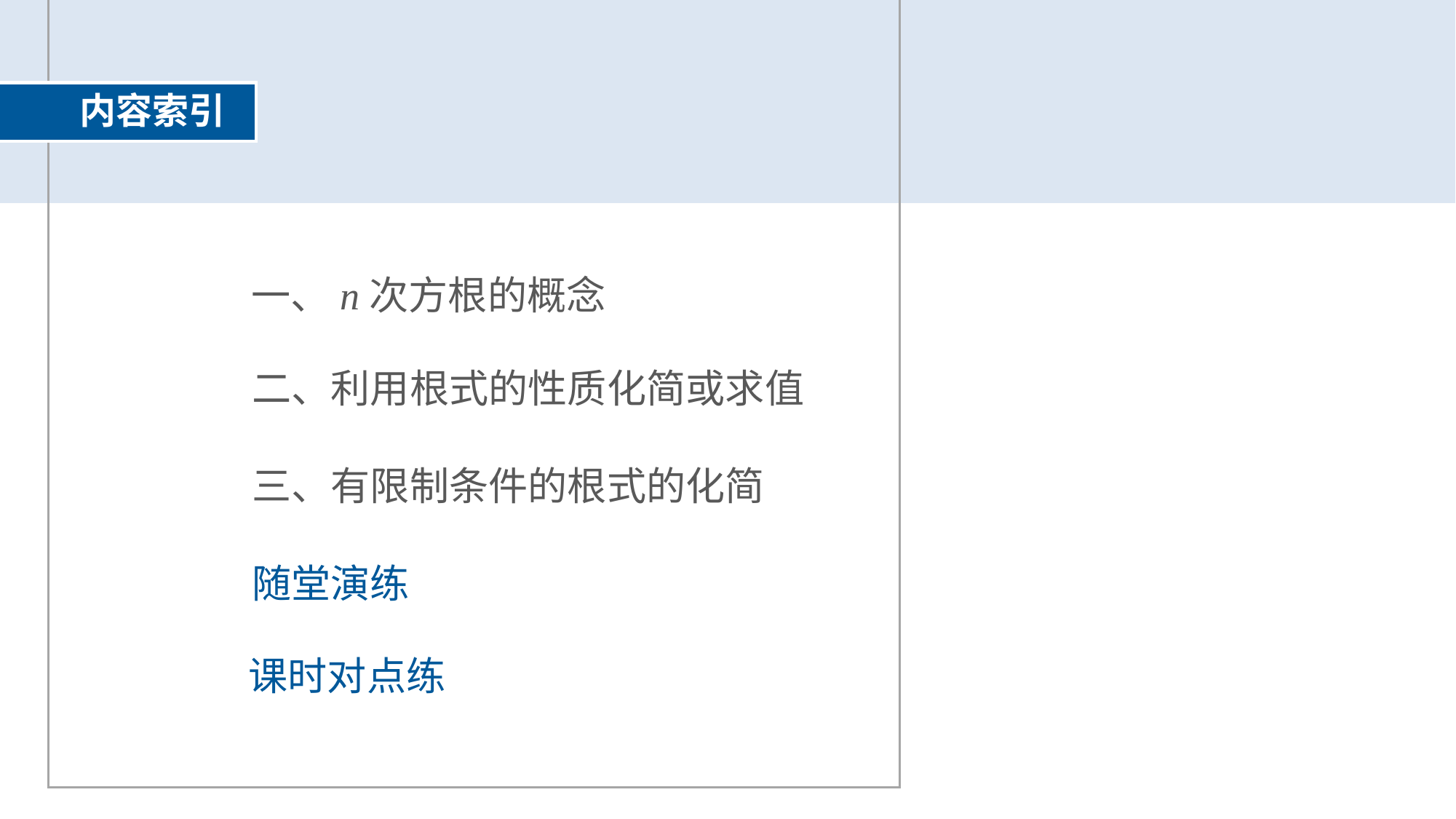

内容索引

一、n次方根的概念
二、利用根式的性质化简或求值
三、有限制条件的根式的化简
随堂演练
课时对点练